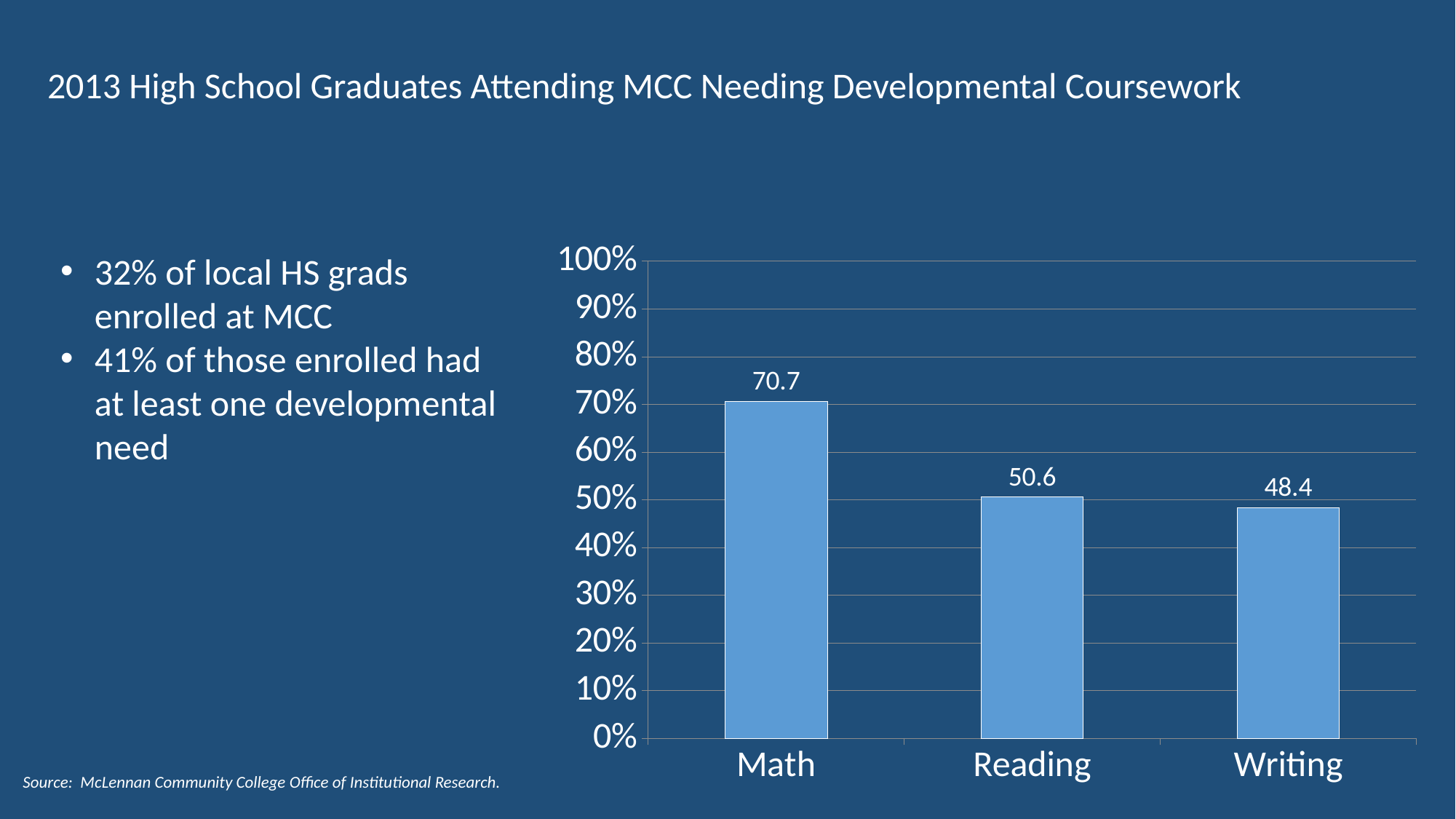

# 2013 High School Graduates Attending MCC Needing Developmental Coursework

### Chart

| Category | 系列 1 |
|---|---|
| Math | 70.70063694267516 |
| Reading | 50.63694267515923 |
| Writing | 48.40764331210191 |
32% of local HS grads enrolled at MCC
41% of those enrolled had at least one developmental need
Source:  McLennan Community College Office of Institutional Research.